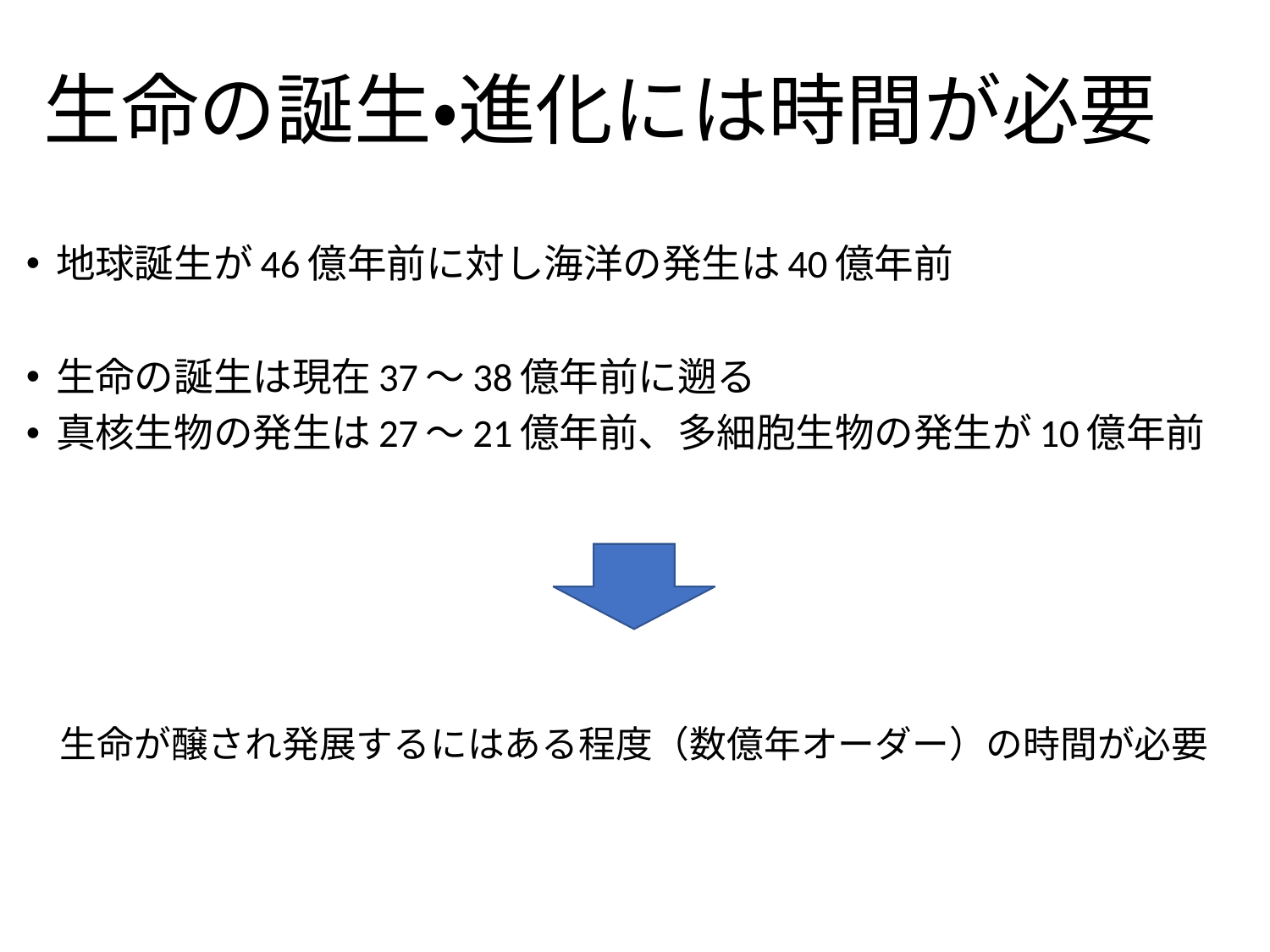

# 生命の誕生・進化には時間が必要
地球誕生が46億年前に対し海洋の発生は40億年前

生命の誕生は現在37～38億年前に遡る
真核生物の発生は27～21億年前、多細胞生物の発生が10億年前

生命が醸され発展するにはある程度（数億年オーダー）の時間が必要